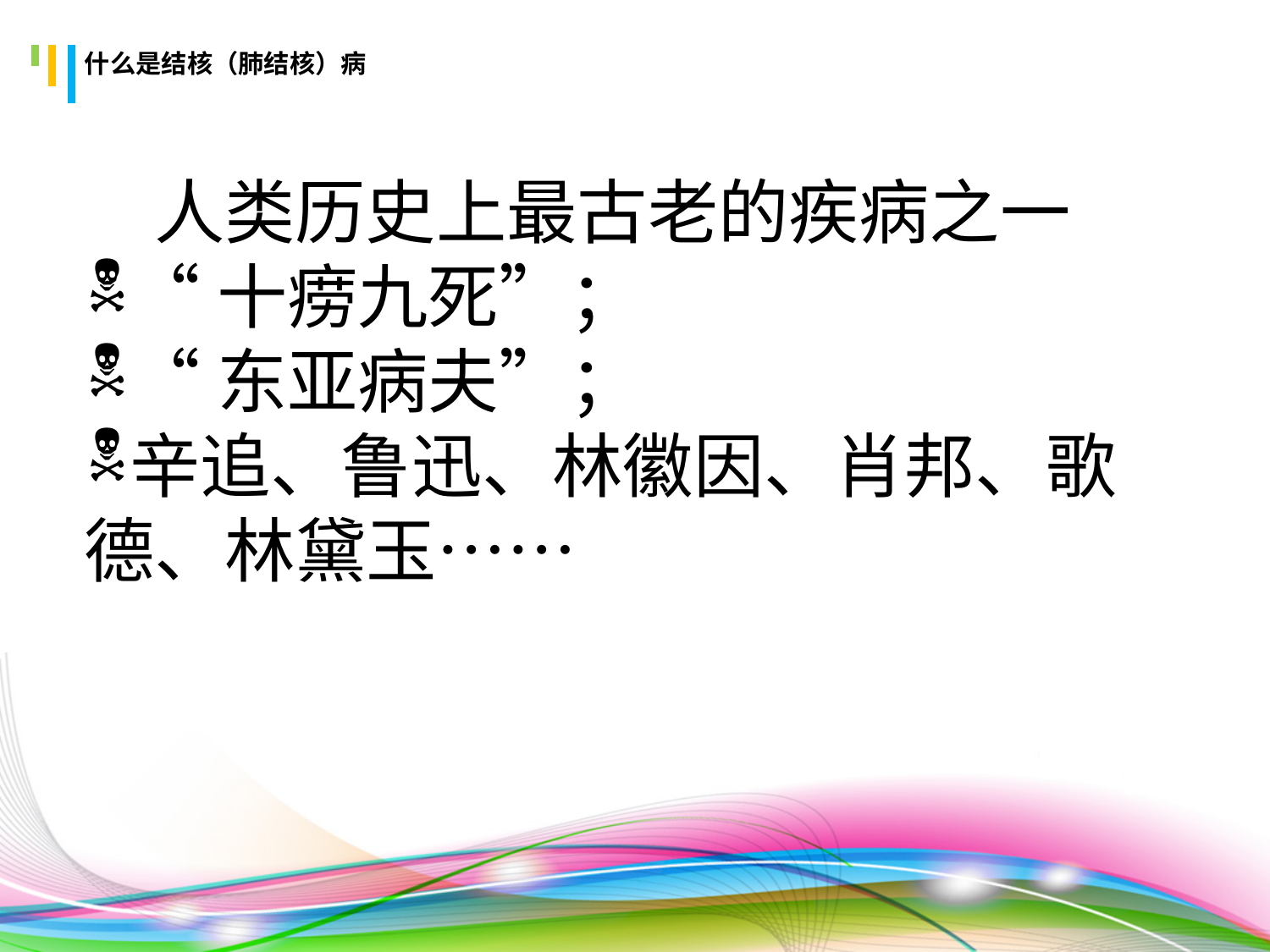

# 什么是结核（肺结核）病
人类历史上最古老的疾病之一
“十痨九死”；
“东亚病夫”；
辛追、鲁迅、林徽因、肖邦、歌德、林黛玉……